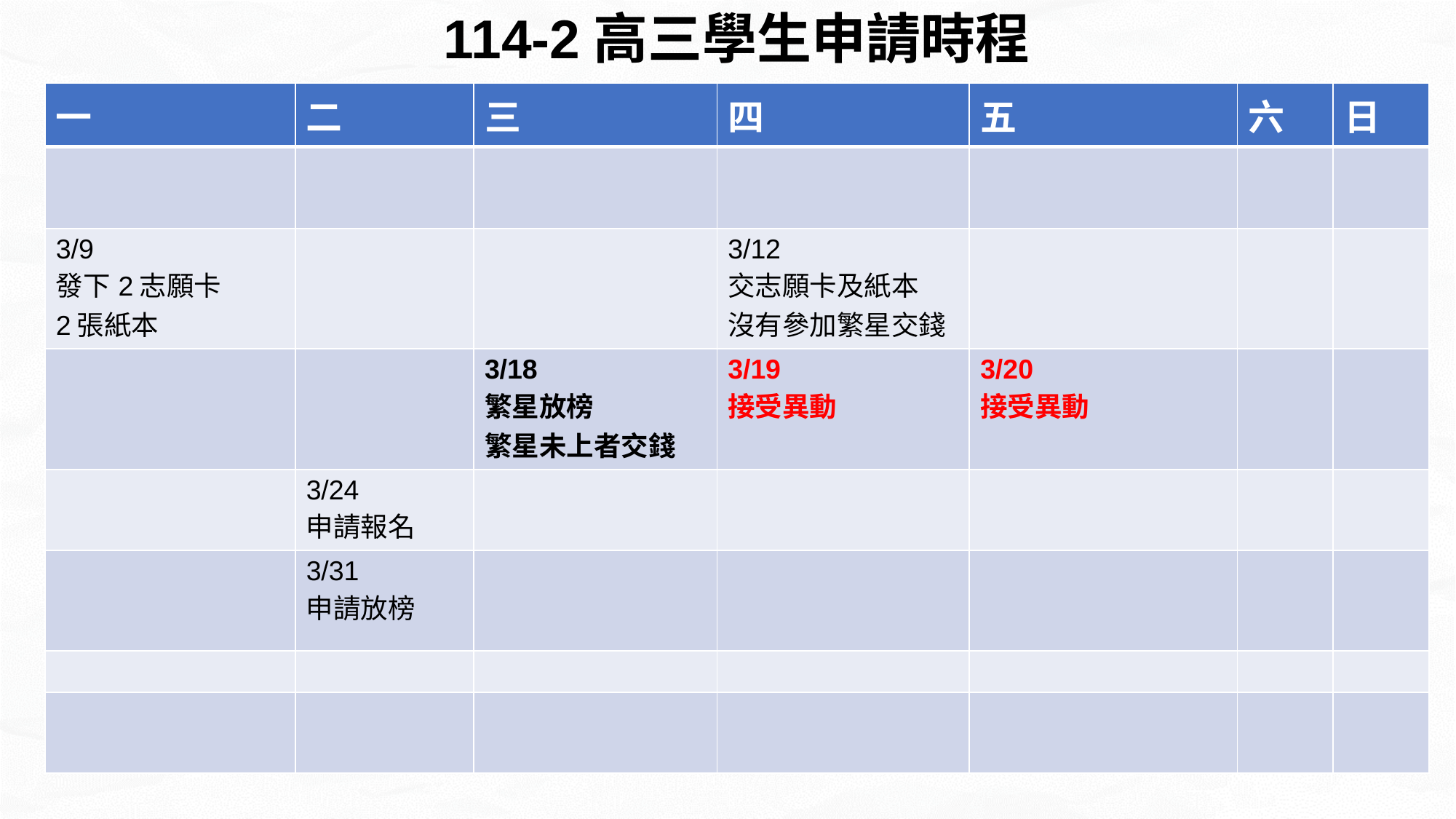

114-2高三學生申請時程
| 一 | 二 | 三 | 四 | 五 | 六 | 日 |
| --- | --- | --- | --- | --- | --- | --- |
|  |  |  |  |  |  |  |
| 3/9 發下2志願卡 2張紙本 |  |  | 3/12 交志願卡及紙本 沒有參加繁星交錢 |  |  |  |
|  |  | 3/18 繁星放榜 繁星未上者交錢 | 3/19 接受異動 | 3/20 接受異動 |  |  |
|  | 3/24 申請報名 |  |  |  |  |  |
|  | 3/31 申請放榜 |  |  |  |  |  |
|  |  |  |  |  |  |  |
|  |  |  |  |  |  |  |